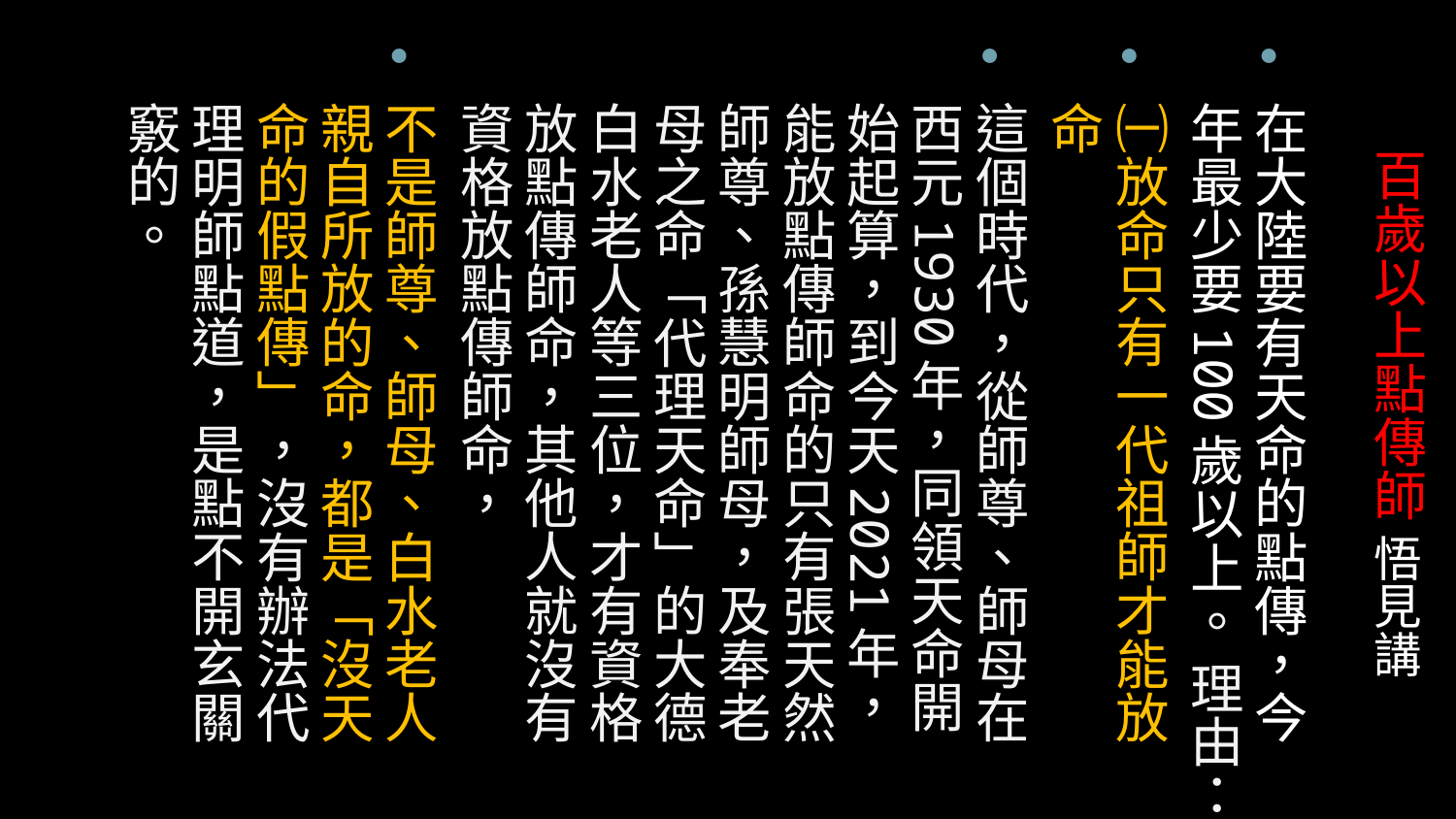

在大陸要有天命的點傳，今年最少要100歲以上。 理由：
㈠放命只有一代祖師才能放命
這個時代，從師尊、師母在西元1930年，同領天命開始起算，到今天2021年，能放點傳師命的只有張天然師尊、孫慧明師母，及奉老母之命「代理天命」的大德白水老人等三位，才有資格放點傳師命，其他人就沒有資格放點傳師命，
不是師尊、師母、白水老人親自所放的命，都是「沒天命的假點傳」，沒有辦法代理明師點道，是點不開玄關竅的。

# 百歲以上點傳師 悟見講